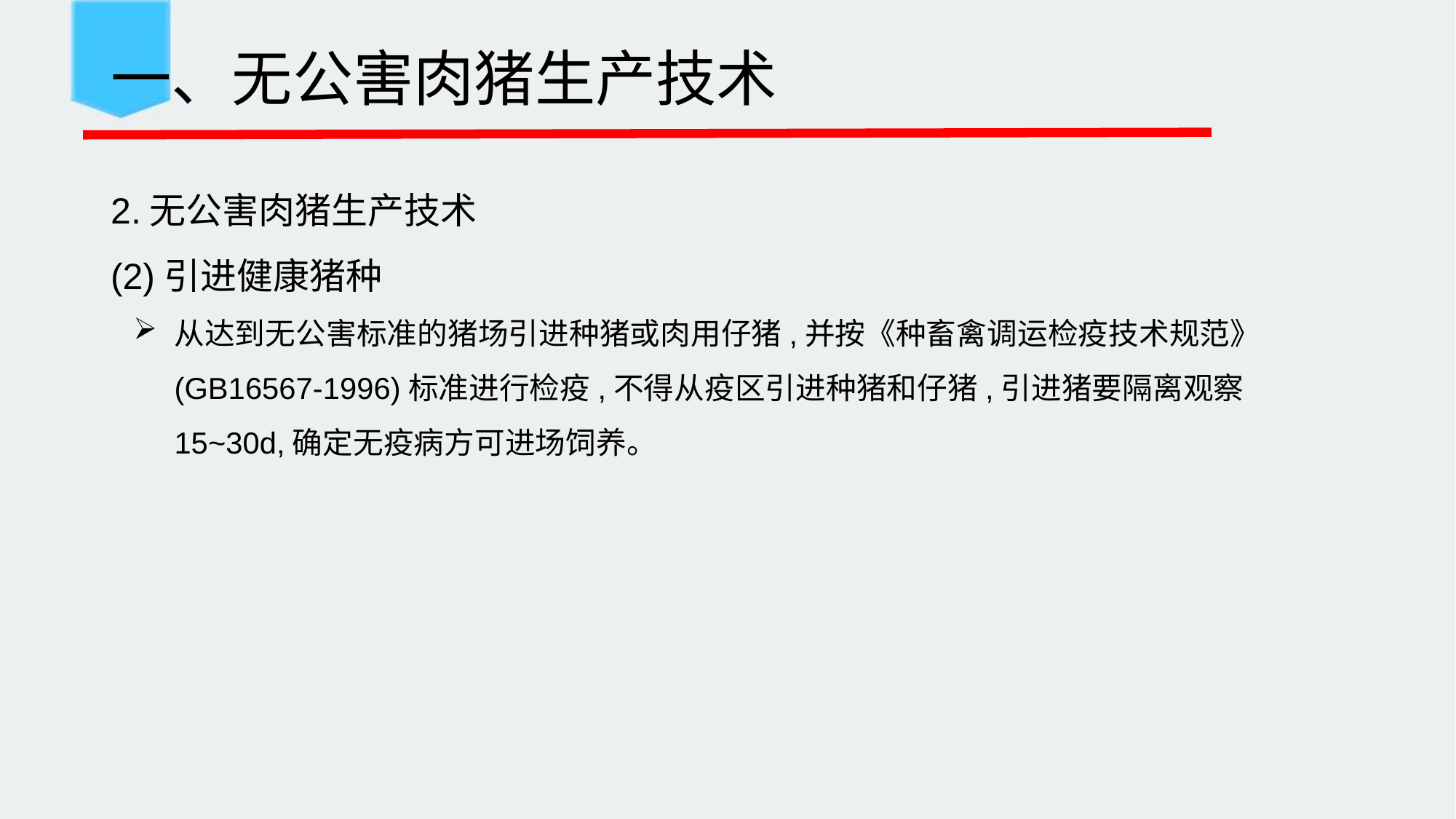

一、无公害肉猪生产技术
2.无公害肉猪生产技术
(2)引进健康猪种
从达到无公害标准的猪场引进种猪或肉用仔猪,并按《种畜禽调运检疫技术规范》(GB16567-1996)标准进行检疫,不得从疫区引进种猪和仔猪,引进猪要隔离观察15~30d,确定无疫病方可进场饲养。